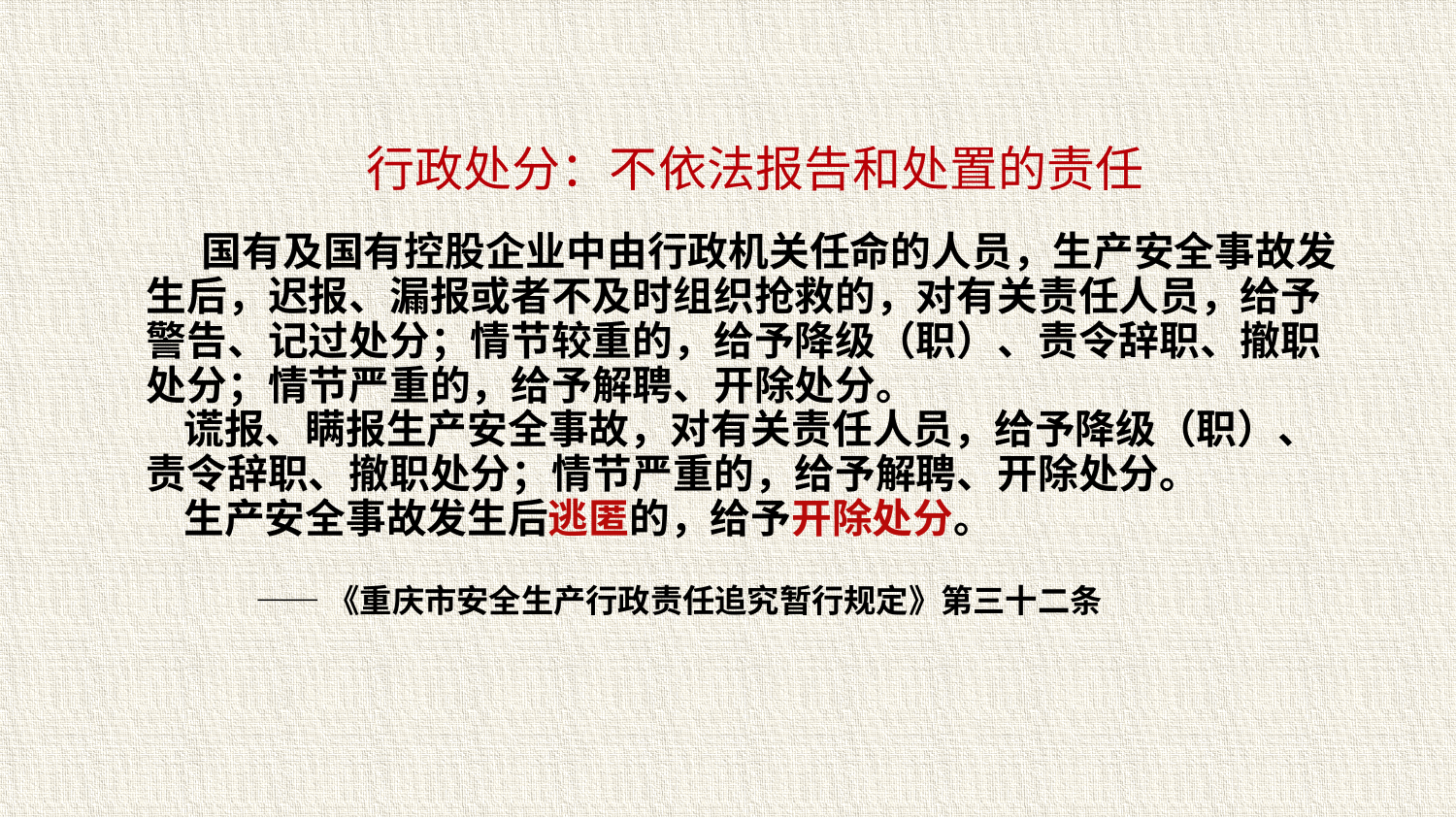

行政处分：不依法报告和处置的责任
      国有及国有控股企业中由行政机关任命的人员，生产安全事故发生后，迟报、漏报或者不及时组织抢救的，对有关责任人员，给予警告、记过处分；情节较重的，给予降级（职）、责令辞职、撤职处分；情节严重的，给予解聘、开除处分。
   谎报、瞒报生产安全事故，对有关责任人员，给予降级（职）、责令辞职、撤职处分；情节严重的，给予解聘、开除处分。
   生产安全事故发生后逃匿的，给予开除处分。

               ——《重庆市安全生产行政责任追究暂行规定》第三十二条